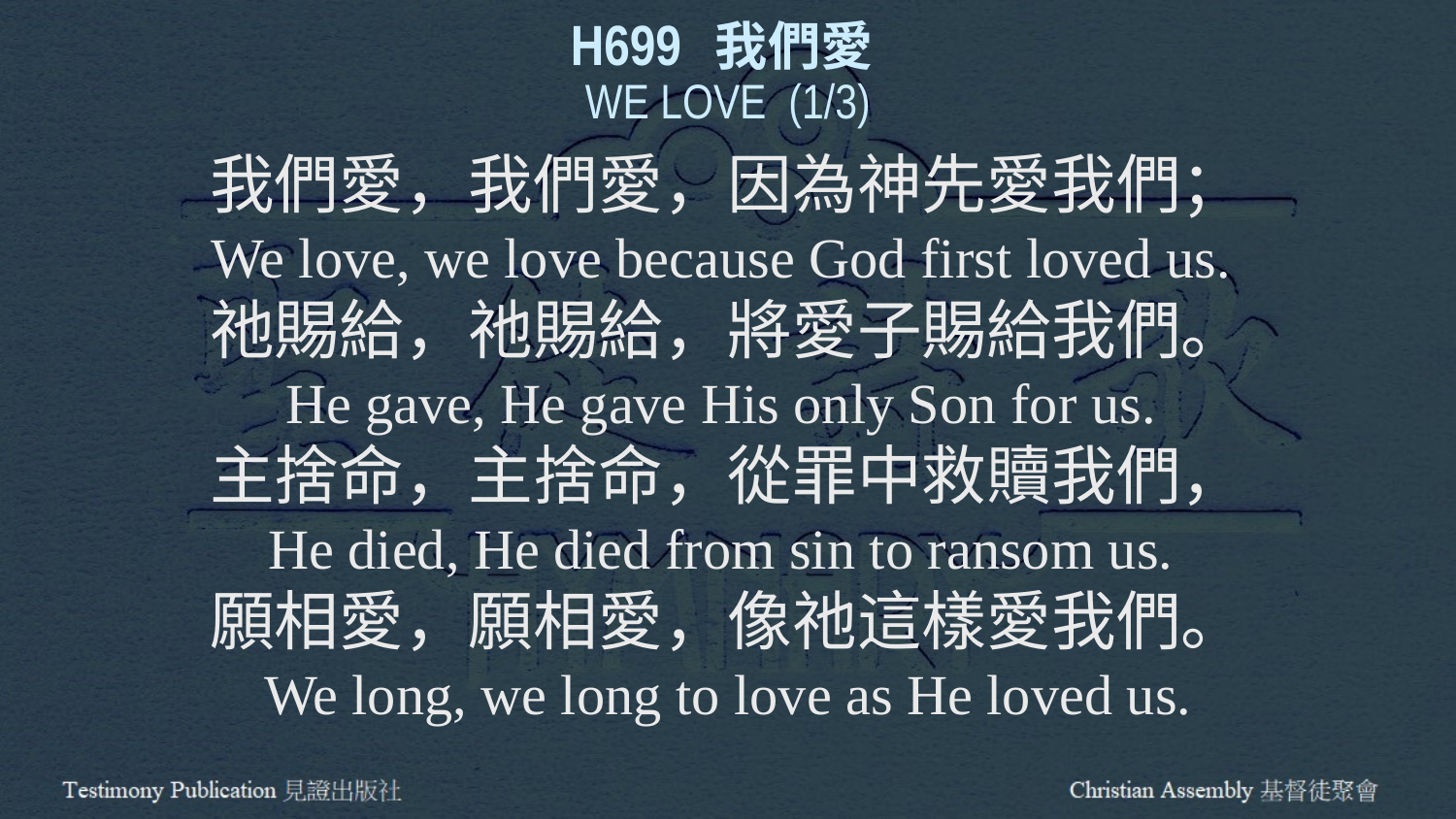

H699  我們愛
WE LOVE  (1/3)
我們愛，我們愛，因為神先愛我們；
We love, we love because God first loved us.
祂賜給，祂賜給，將愛子賜給我們。
He gave, He gave His only Son for us.
主捨命，主捨命，從罪中救贖我們，
He died, He died from sin to ransom us.
願相愛，願相愛，像祂這樣愛我們。
We long, we long to love as He loved us.